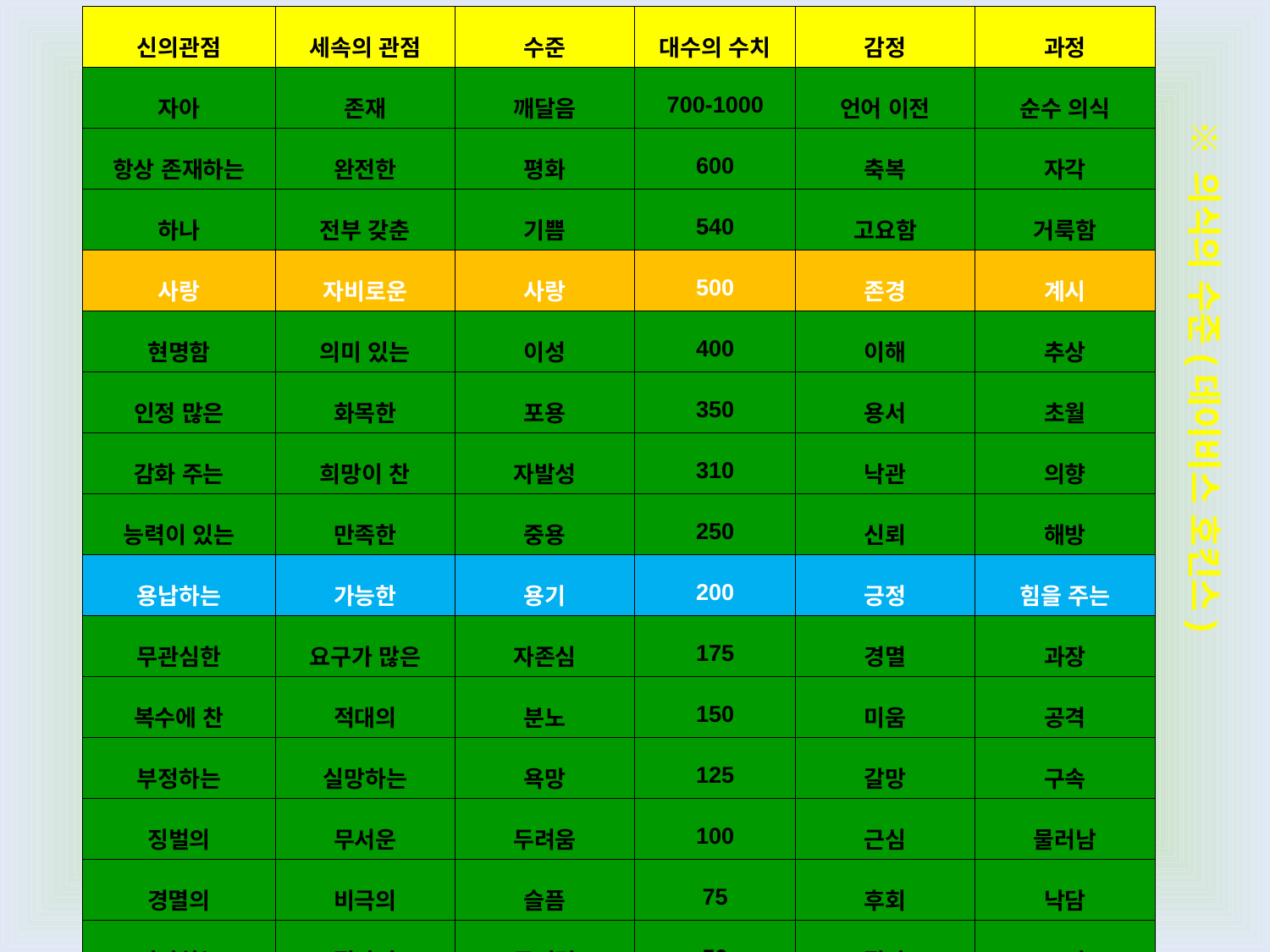

| 신의관점 | 세속의 관점 | 수준 | 대수의 수치 | 감정 | 과정 |
| --- | --- | --- | --- | --- | --- |
| 자아 | 존재 | 깨달음 | 700-1000 | 언어 이전 | 순수 의식 |
| 항상 존재하는 | 완전한 | 평화 | 600 | 축복 | 자각 |
| 하나 | 전부 갖춘 | 기쁨 | 540 | 고요함 | 거룩함 |
| 사랑 | 자비로운 | 사랑 | 500 | 존경 | 계시 |
| 현명함 | 의미 있는 | 이성 | 400 | 이해 | 추상 |
| 인정 많은 | 화목한 | 포용 | 350 | 용서 | 초월 |
| 감화 주는 | 희망이 찬 | 자발성 | 310 | 낙관 | 의향 |
| 능력이 있는 | 만족한 | 중용 | 250 | 신뢰 | 해방 |
| 용납하는 | 가능한 | 용기 | 200 | 긍정 | 힘을 주는 |
| 무관심한 | 요구가 많은 | 자존심 | 175 | 경멸 | 과장 |
| 복수에 찬 | 적대의 | 분노 | 150 | 미움 | 공격 |
| 부정하는 | 실망하는 | 욕망 | 125 | 갈망 | 구속 |
| 징벌의 | 무서운 | 두려움 | 100 | 근심 | 물러남 |
| 경멸의 | 비극의 | 슬픔 | 75 | 후회 | 낙담 |
| 비난하는 | 절망의 | 무기력 | 50 | 절망 | 포기 |
| 원한을 품음 | 사악한 | 죄의식 | 30 | 비난 | 파괴 |
| 멸시하는 | 비참한 | 수치심 | 20 | 굴욕 | 제거 |
※ 의식의 수준(데이비스 호킨스)